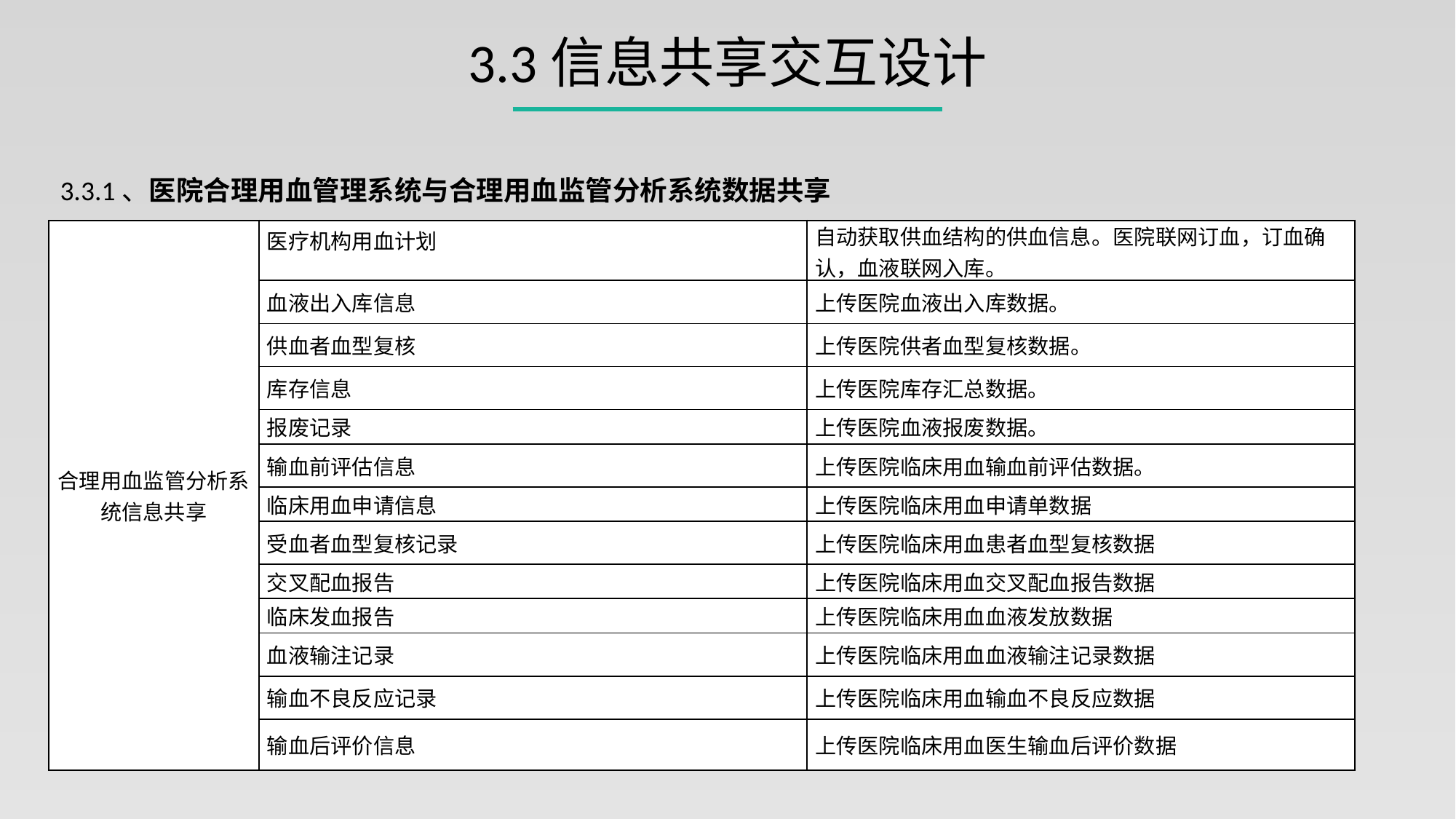

3.3信息共享交互设计
3.3.1、医院合理用血管理系统与合理用血监管分析系统数据共享

| 合理用血监管分析系统信息共享 | 医疗机构用血计划 | 自动获取供血结构的供血信息。医院联网订血，订血确认，血液联网入库。 |
| --- | --- | --- |
|  | 血液出入库信息 | 上传医院血液出入库数据。 |
|  | 供血者血型复核 | 上传医院供者血型复核数据。 |
|  | 库存信息 | 上传医院库存汇总数据。 |
|  | 报废记录 | 上传医院血液报废数据。 |
|  | 输血前评估信息 | 上传医院临床用血输血前评估数据。 |
|  | 临床用血申请信息 | 上传医院临床用血申请单数据 |
|  | 受血者血型复核记录 | 上传医院临床用血患者血型复核数据 |
|  | 交叉配血报告 | 上传医院临床用血交叉配血报告数据 |
|  | 临床发血报告 | 上传医院临床用血血液发放数据 |
|  | 血液输注记录 | 上传医院临床用血血液输注记录数据 |
|  | 输血不良反应记录 | 上传医院临床用血输血不良反应数据 |
|  | 输血后评价信息 | 上传医院临床用血医生输血后评价数据 |